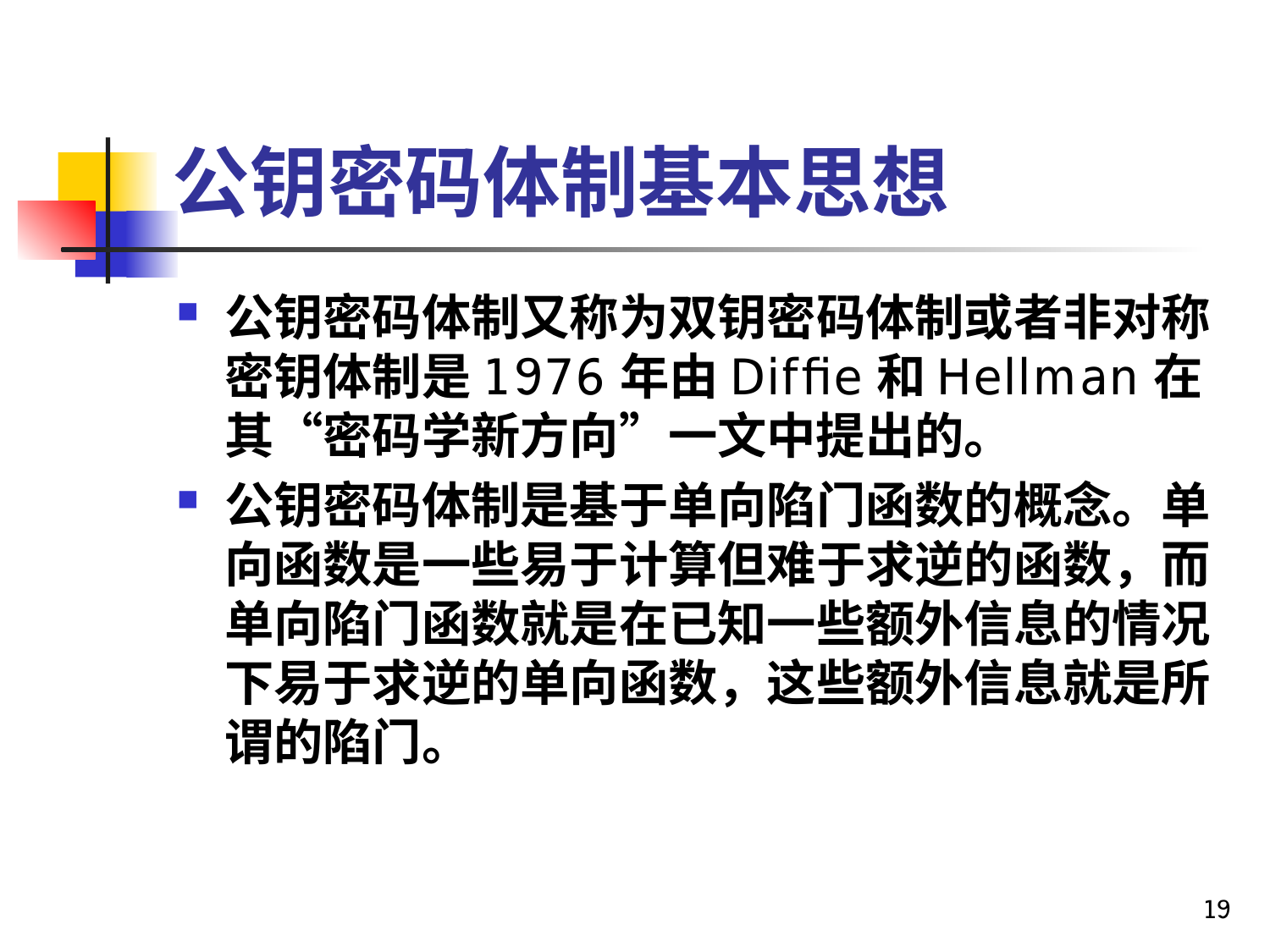

# 公钥密码体制基本思想
公钥密码体制又称为双钥密码体制或者非对称密钥体制是1976年由Diffie和Hellman在其“密码学新方向”一文中提出的。
公钥密码体制是基于单向陷门函数的概念。单向函数是一些易于计算但难于求逆的函数，而单向陷门函数就是在已知一些额外信息的情况下易于求逆的单向函数，这些额外信息就是所谓的陷门。

19